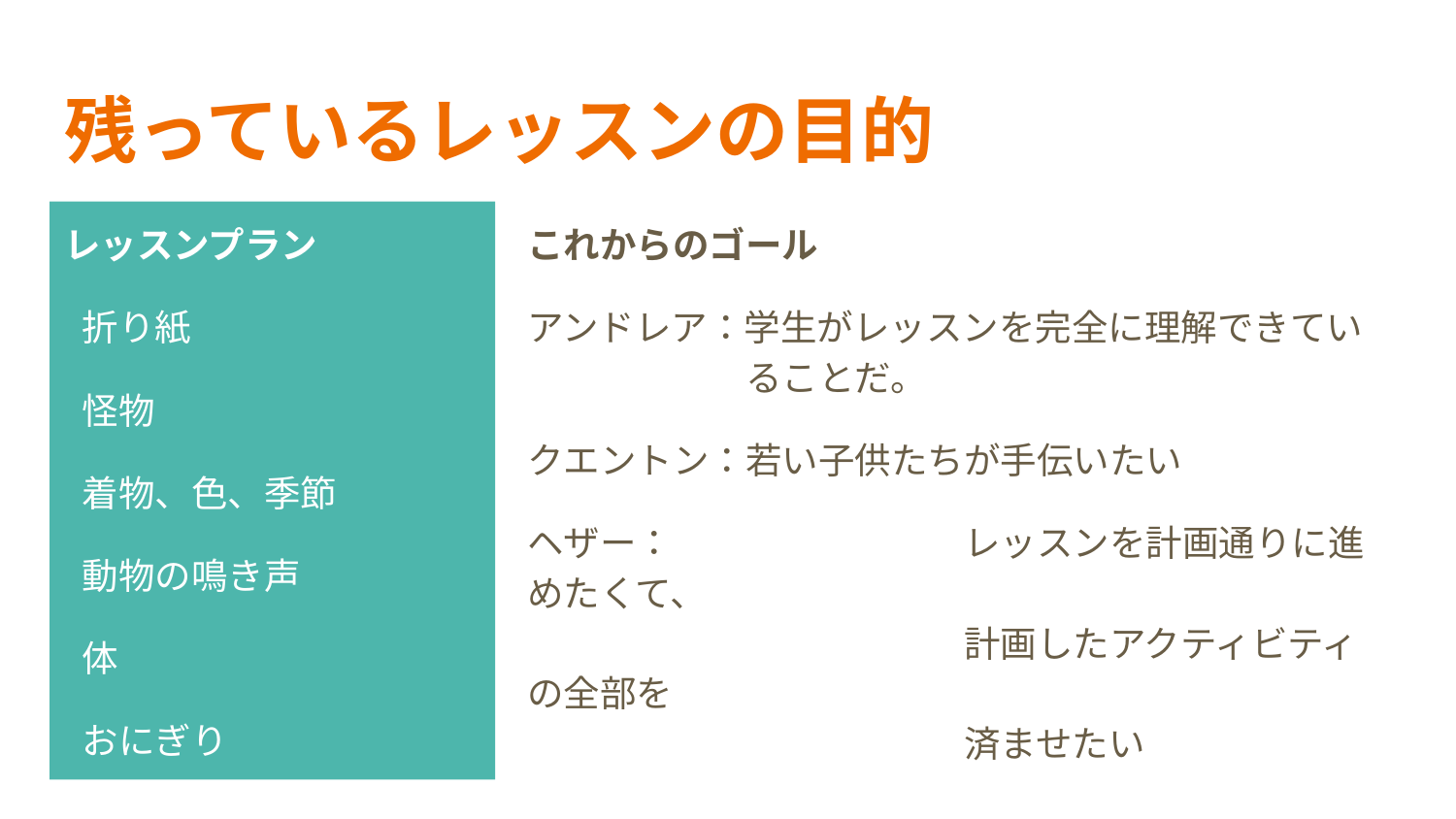

# 残っているレッスンの目的
レッスンプラン
折り紙
怪物
着物、色、季節
動物の鳴き声
体
おにぎり
さよならパーティー
aka レビュー
これからのゴール
アンドレア：学生がレッスンを完全に理解できてい　　　　　　ることだ。
クエントン：若い子供たちが手伝いたい
ヘザー：		レッスンを計画通りに進めたくて、
			計画したアクティビティの全部を
			済ませたい